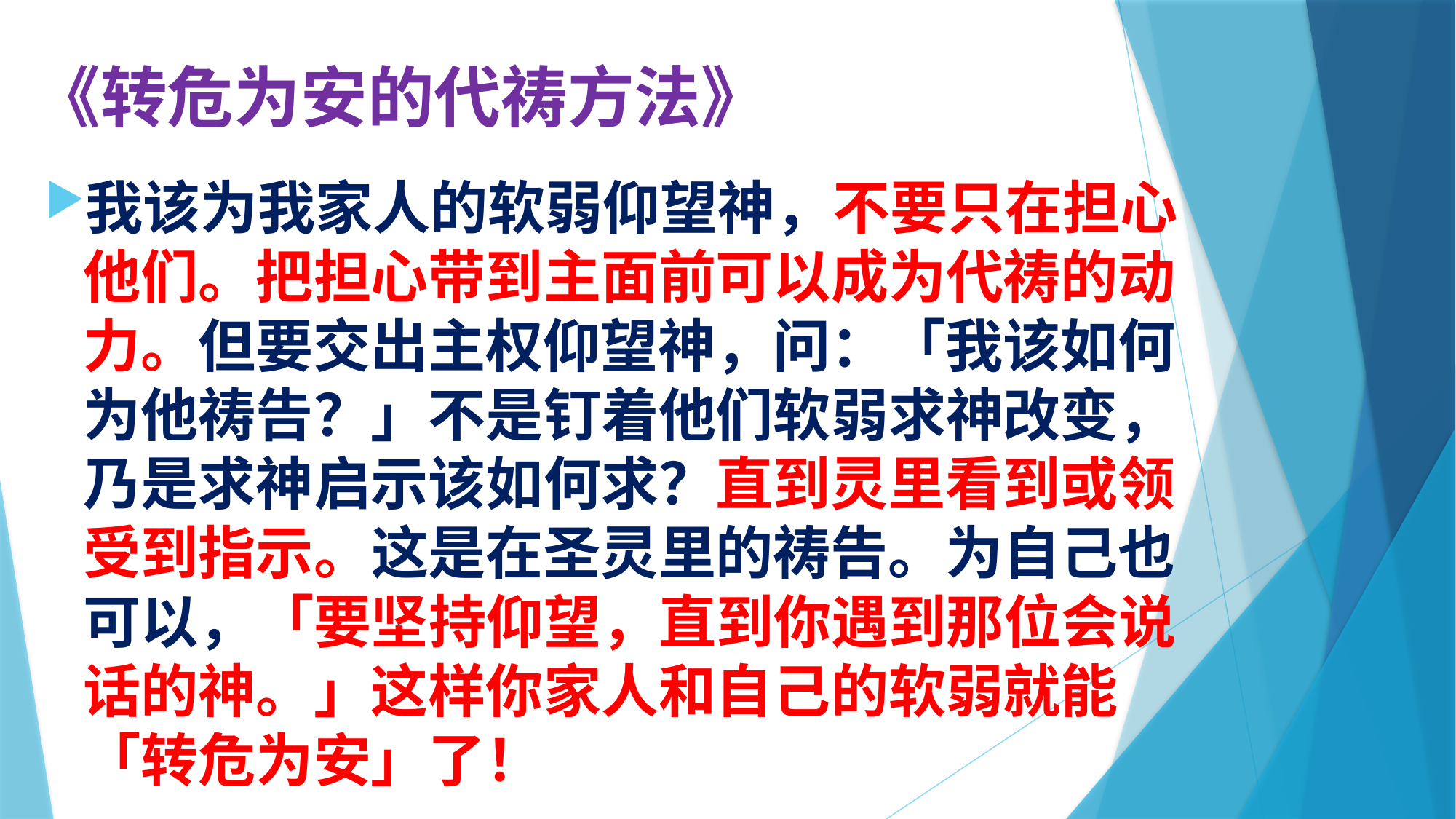

# 《转危为安的代祷方法》
我该为我家人的软弱仰望神，不要只在担心他们。把担心带到主面前可以成为代祷的动力。但要交出主权仰望神，问：「我该如何为他祷告？」不是钉着他们软弱求神改变，乃是求神启示该如何求？直到灵里看到或领受到指示。这是在圣灵里的祷告。为自己也可以，「要坚持仰望，直到你遇到那位会说话的神。」这样你家人和自己的软弱就能「转危为安」了！